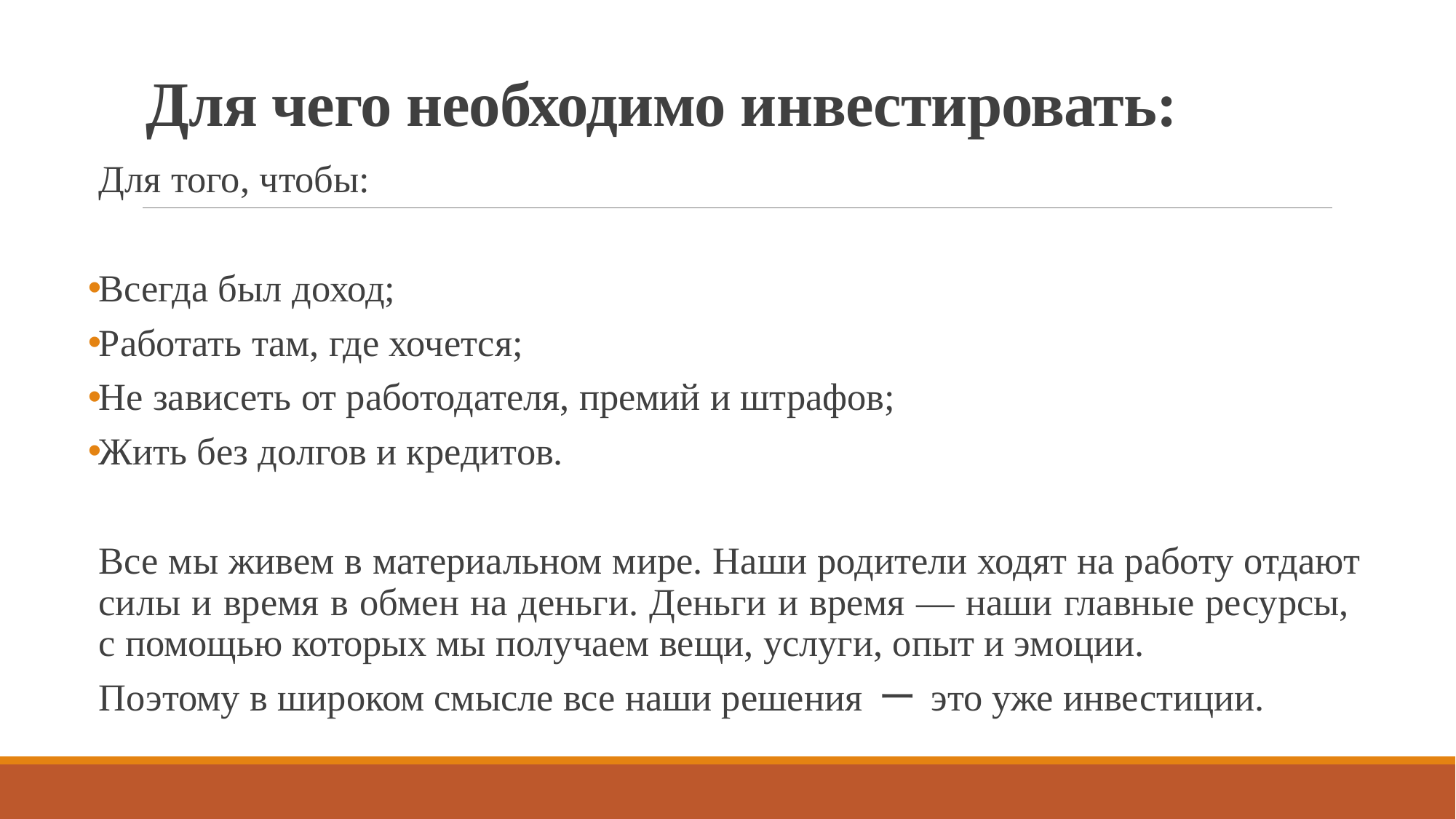

# Для чего необходимо инвестировать:
Для того, чтобы:

Всегда был доход;
Работать там, где хочется;
Не зависеть от работодателя, премий и штрафов;
Жить без долгов и кредитов.

Все мы живем в материальном мире. Наши родители ходят на работу отдают силы и время в обмен на деньги. Деньги и время — наши главные ресурсы,
с помощью которых мы получаем вещи, услуги, опыт и эмоции.
Поэтому в широком смысле все наши решения ー это уже инвестиции.